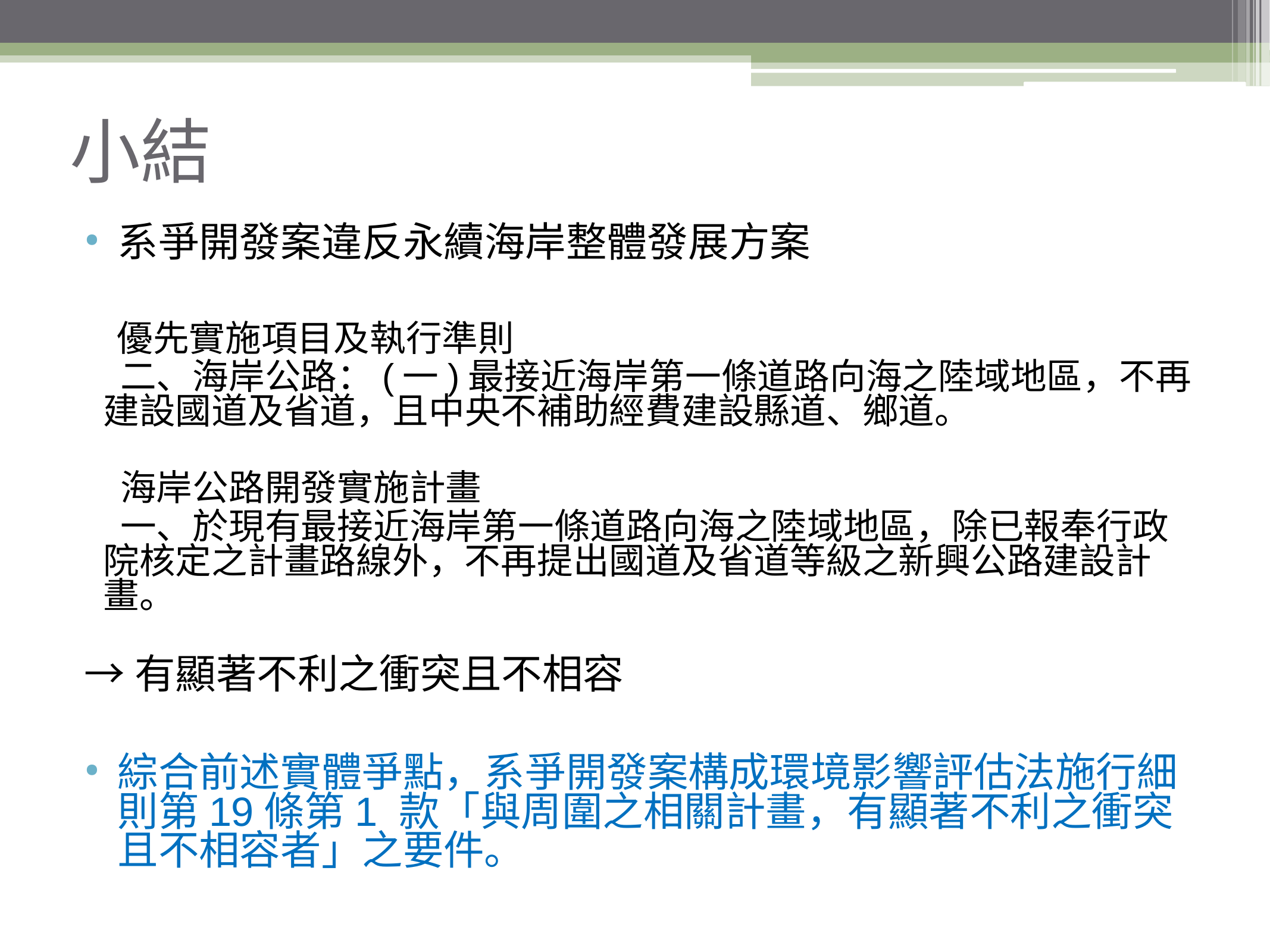

# 小結
系爭開發案違反永續海岸整體發展方案

　優先實施項目及執行準則
　二、海岸公路：(一)最接近海岸第一條道路向海之陸域地區，不再建設國道及省道，且中央不補助經費建設縣道、鄉道。

　海岸公路開發實施計畫
　一、於現有最接近海岸第一條道路向海之陸域地區，除已報奉行政院核定之計畫路線外，不再提出國道及省道等級之新興公路建設計畫。

→有顯著不利之衝突且不相容

綜合前述實體爭點，系爭開發案構成環境影響評估法施行細則第19條第1 款「與周圍之相關計畫，有顯著不利之衝突且不相容者」之要件。